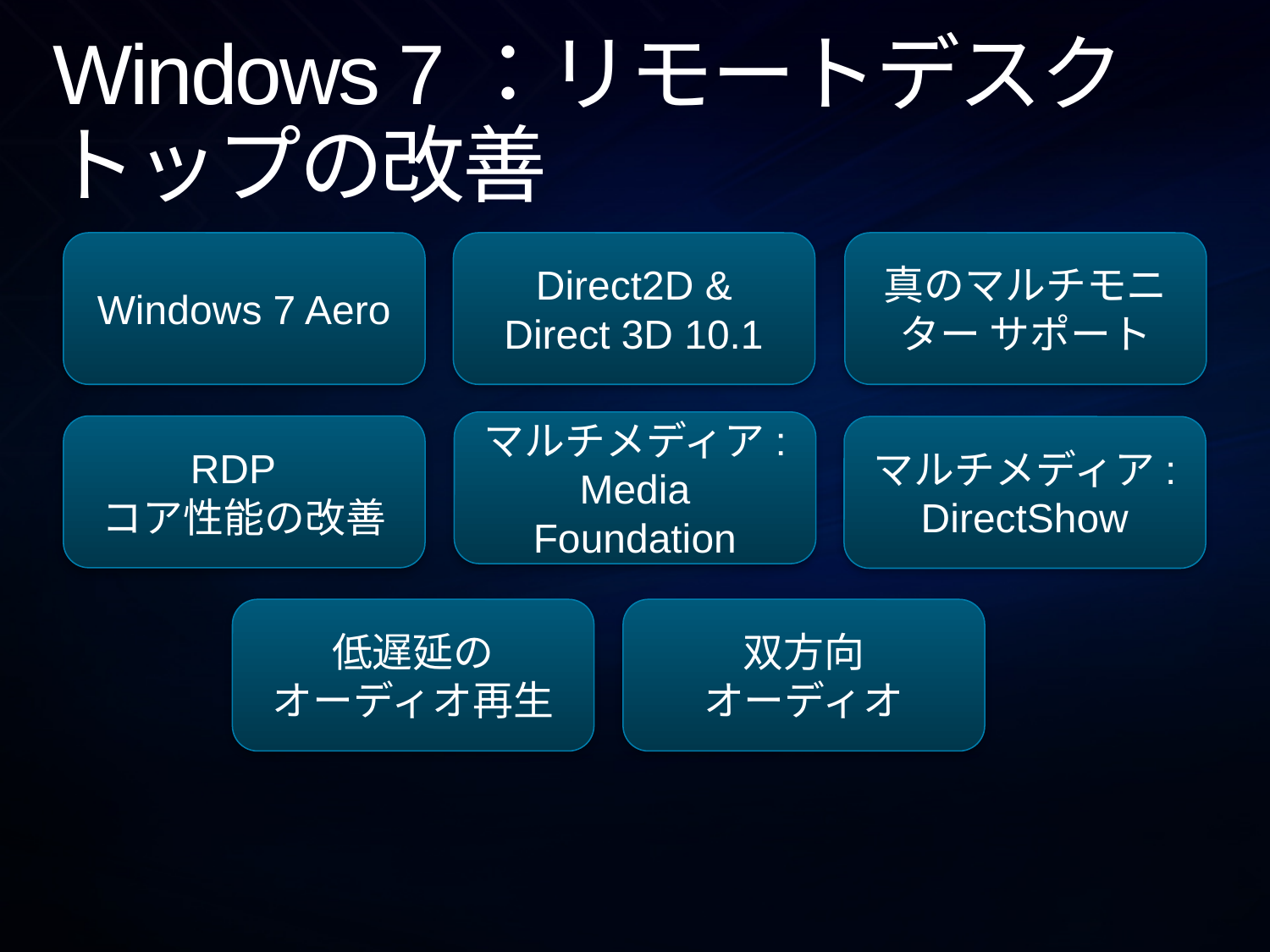

# Windows 7：リモートデスクトップの改善
Windows 7 Aero
Direct2D &
Direct 3D 10.1
真のマルチモニター サポート
マルチメディア:
Media Foundation
RDP
コア性能の改善
マルチメディア: DirectShow
低遅延の
オーディオ再生
双方向
オーディオ